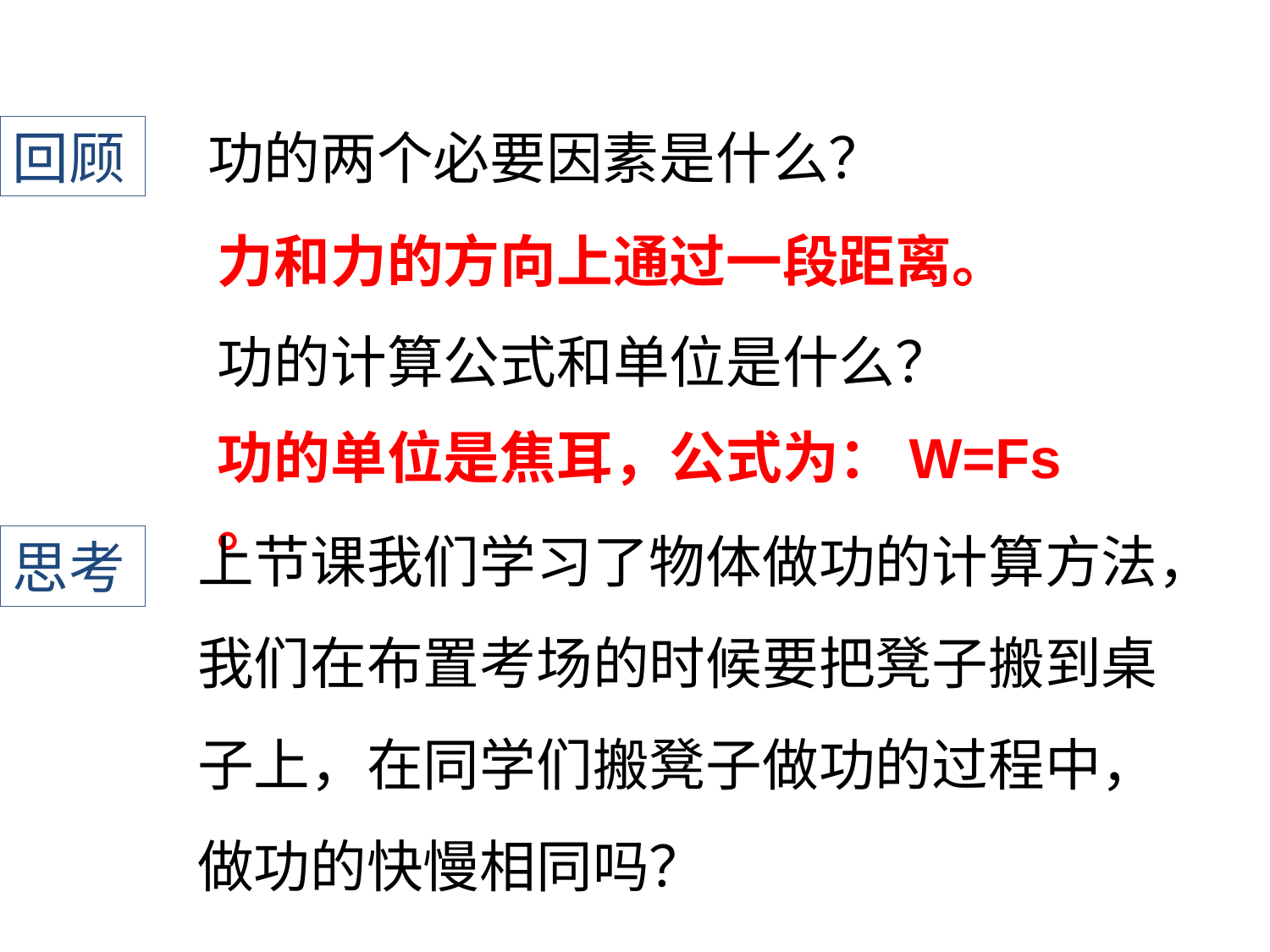

回顾
功的两个必要因素是什么？
力和力的方向上通过一段距离。
功的计算公式和单位是什么？
功的单位是焦耳，公式为：W=Fs ﻿﻿﻿﻿﻿﻿ 。
上节课我们学习了物体做功的计算方法，我们在布置考场的时候要把凳子搬到桌子上，在同学们搬凳子做功的过程中，做功的快慢相同吗？
思考